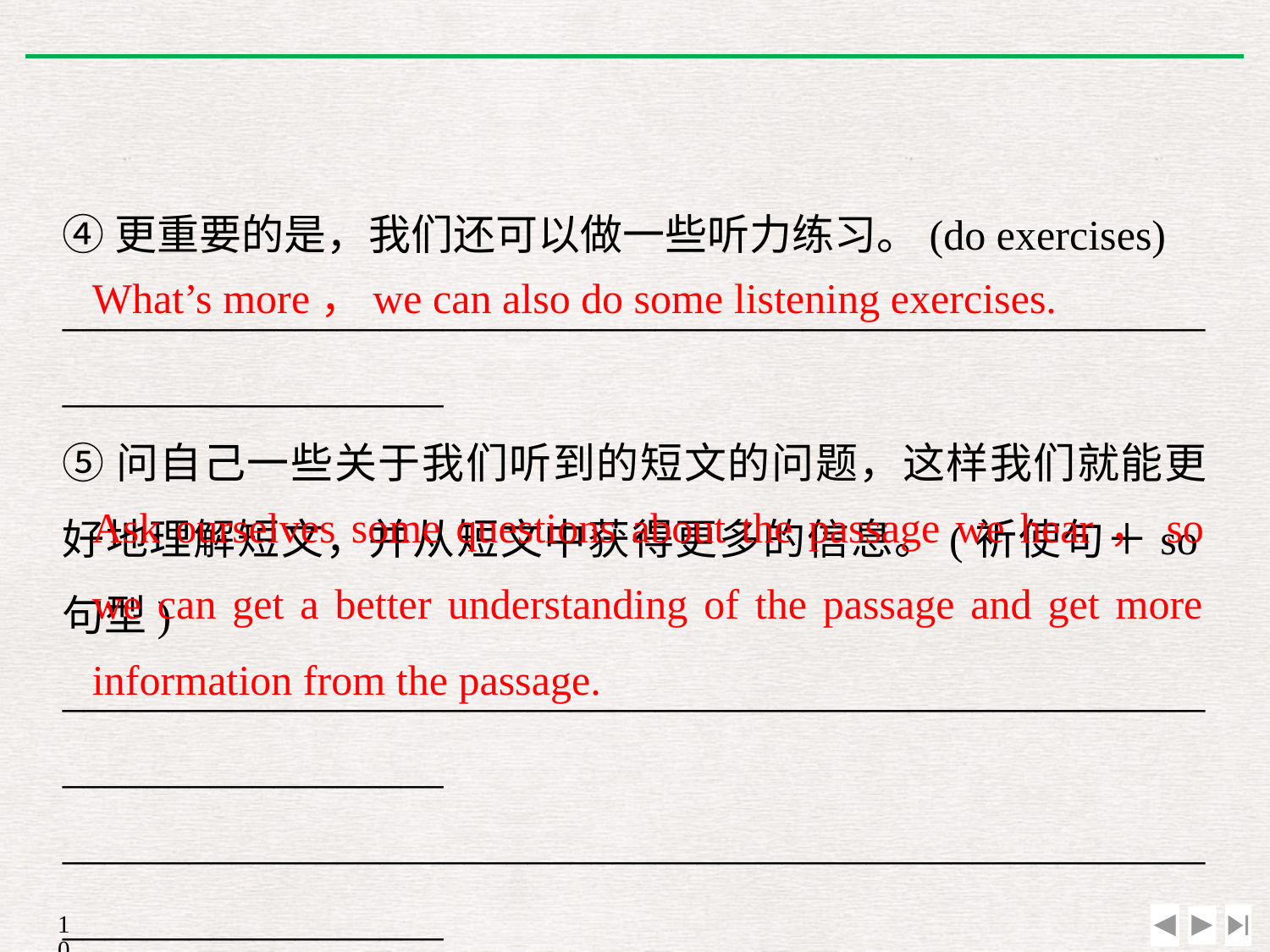

④更重要的是，我们还可以做一些听力练习。(do exercises)
________________________________________________________________________
⑤问自己一些关于我们听到的短文的问题，这样我们就能更好地理解短文，并从短文中获得更多的信息。(祈使句＋so句型)
________________________________________________________________________
________________________________________________________________________
What’s more，we can also do some listening exercises.
Ask ourselves some questions about the passage we hear，so we can get a better understanding of the passage and get more information from the passage.